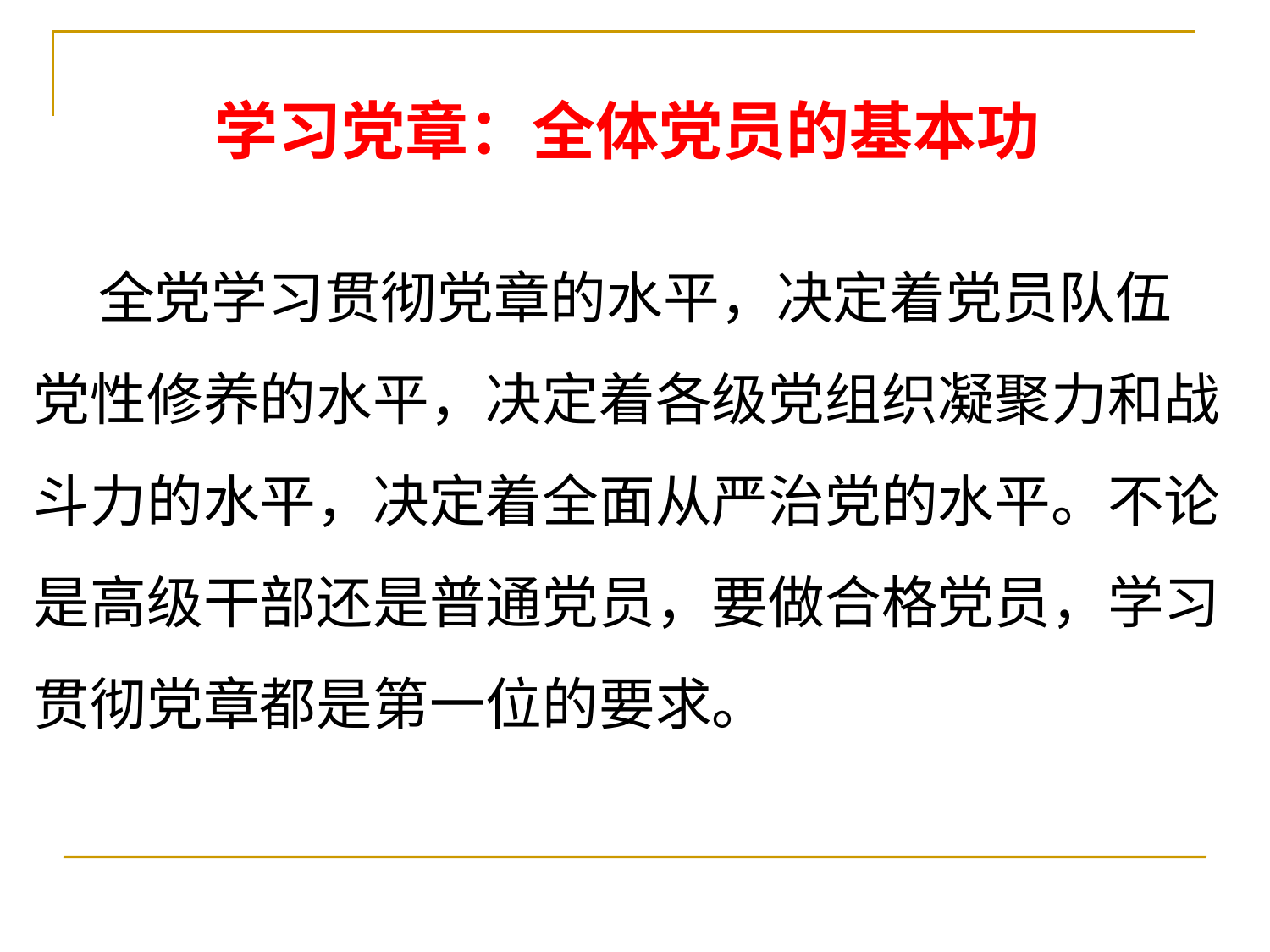

# 学习党章：全体党员的基本功
    全党学习贯彻党章的水平，决定着党员队伍党性修养的水平，决定着各级党组织凝聚力和战斗力的水平，决定着全面从严治党的水平。不论是高级干部还是普通党员，要做合格党员，学习贯彻党章都是第一位的要求。